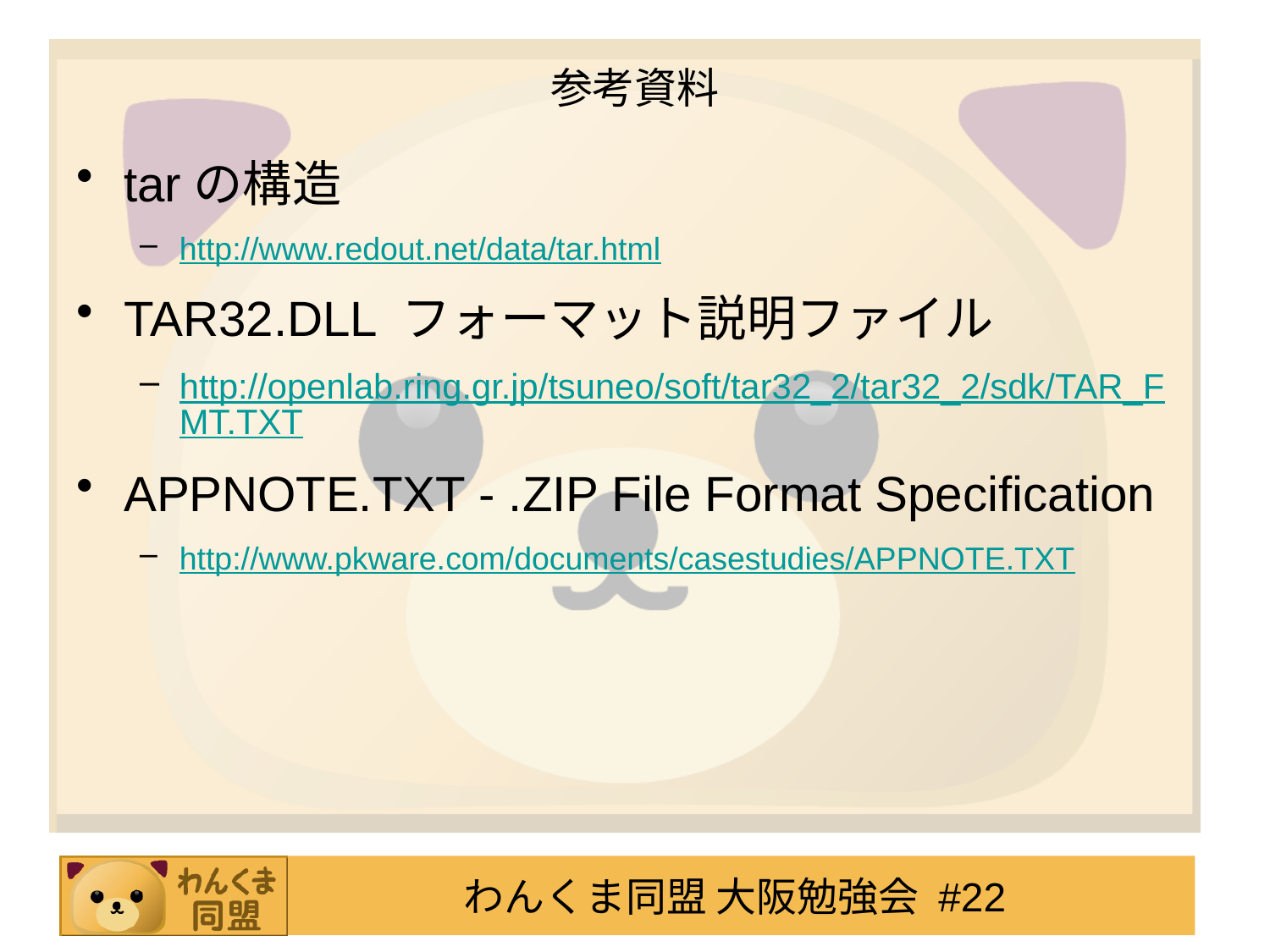

# 参考資料
tarの構造
http://www.redout.net/data/tar.html
TAR32.DLL フォーマット説明ファイル
http://openlab.ring.gr.jp/tsuneo/soft/tar32_2/tar32_2/sdk/TAR_FMT.TXT
APPNOTE.TXT - .ZIP File Format Specification
http://www.pkware.com/documents/casestudies/APPNOTE.TXT